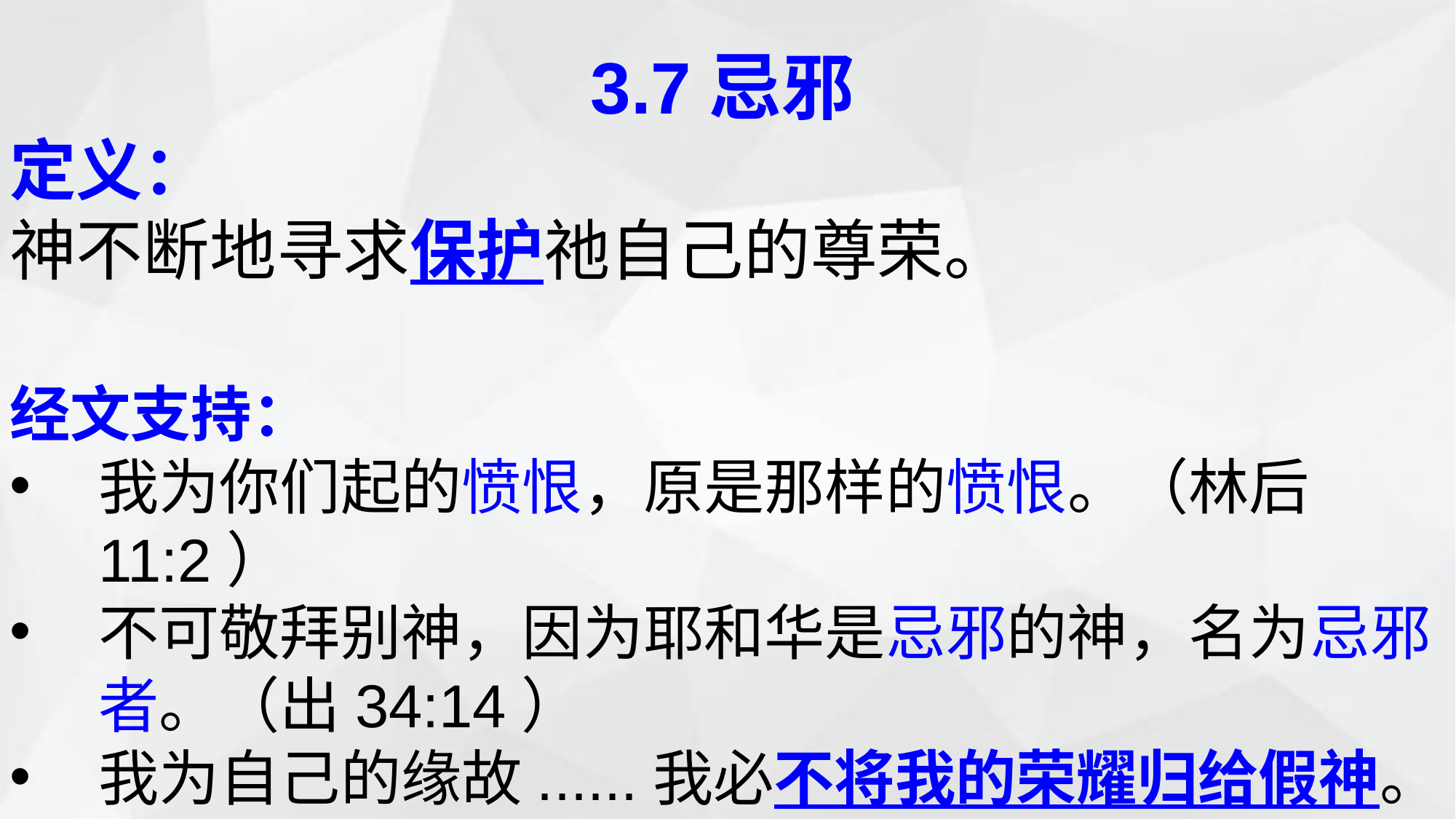

3.7忌邪
定义：
神不断地寻求保护祂自己的尊荣。

经文支持：
我为你们起的愤恨，原是那样的愤恨。（林后11:2）
不可敬拜别神，因为耶和华是忌邪的神，名为忌邪者。（出34:14）
我为自己的缘故......我必不将我的荣耀归给假神。（赛48:11）

50